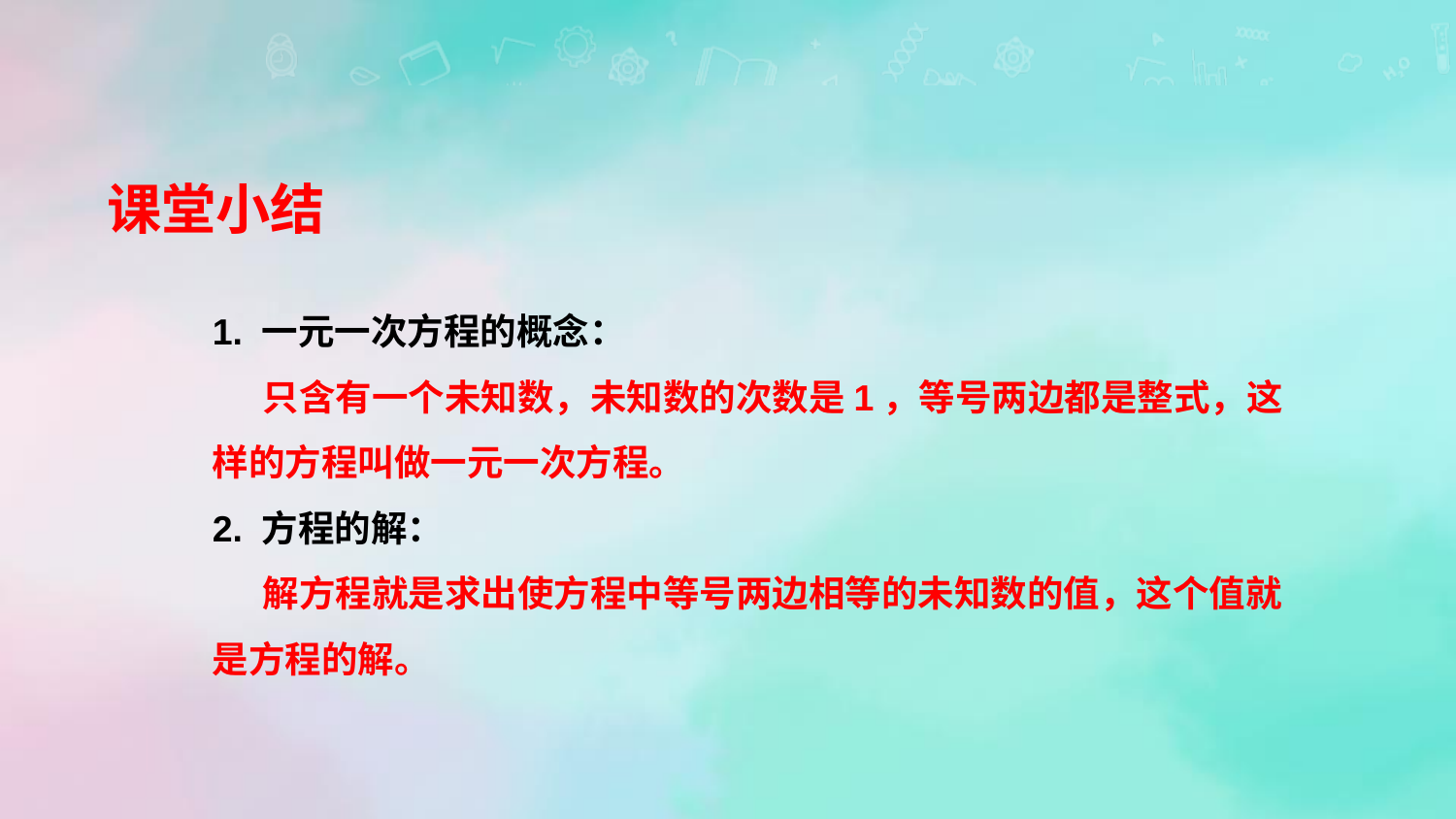

课堂小结
1. 一元一次方程的概念：
     只含有一个未知数，未知数的次数是1，等号两边都是整式，这样的方程叫做一元一次方程。
2. 方程的解：
     解方程就是求出使方程中等号两边相等的未知数的值，这个值就是方程的解。